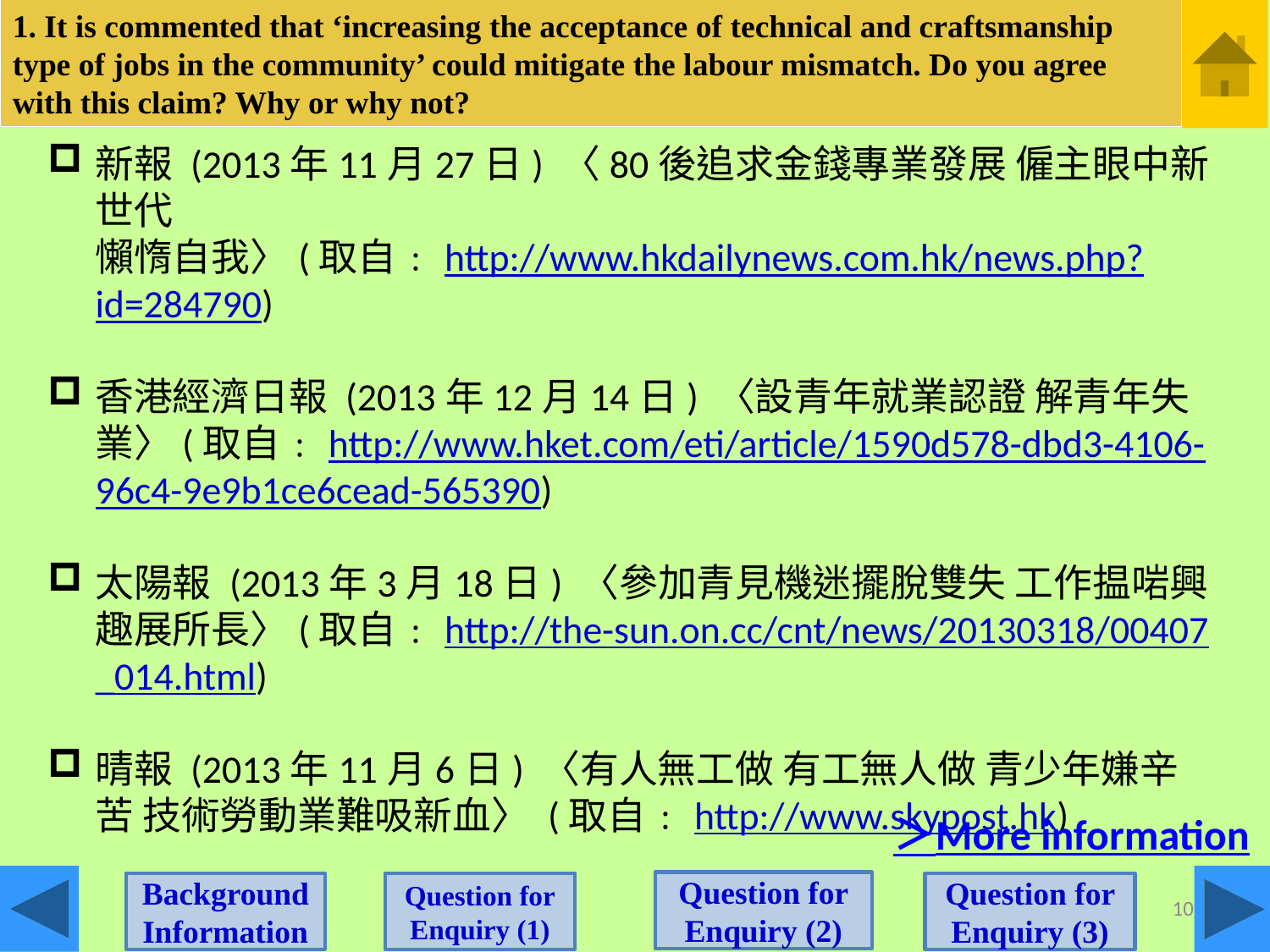

1. It is commented that ‘increasing the acceptance of technical and craftsmanship type of jobs in the community’ could mitigate the labour mismatch. Do you agree with this claim? Why or why not?

新報 (2013年11月27日) 〈80後追求金錢專業發展 僱主眼中新世代 懶惰自我〉(取自﹕http://www.hkdailynews.com.hk/news.php?id=284790)

香港經濟日報 (2013年12月14日) 〈設青年就業認證 解青年失業〉(取自﹕http://www.hket.com/eti/article/1590d578-dbd3-4106-96c4-9e9b1ce6cead-565390)

太陽報 (2013年3月18日) 〈參加青見機迷擺脫雙失 工作揾啱興趣展所長〉(取自﹕http://the-sun.on.cc/cnt/news/20130318/00407_014.html)

晴報 (2013年11月6日) 〈有人無工做 有工無人做 青少年嫌辛苦 技術勞動業難吸新血〉 (取自﹕http://www.skypost.hk)

＞More information

Question for Enquiry (2)
Question for Enquiry (1)
Background Information

Question for Enquiry (3)

10